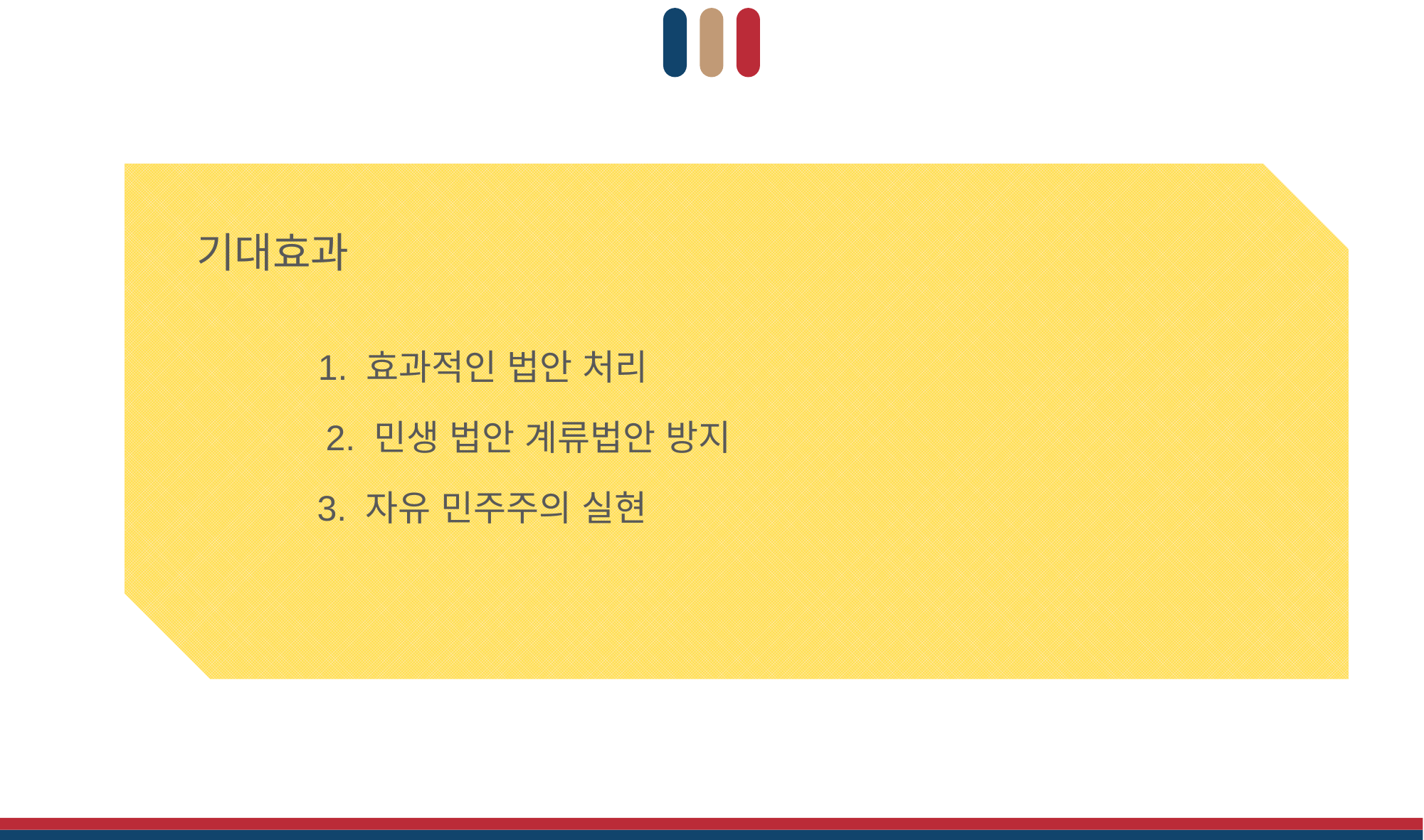

기대효과
1. 효과적인 법안 처리
2. 민생 법안 계류법안 방지
3. 자유 민주주의 실현